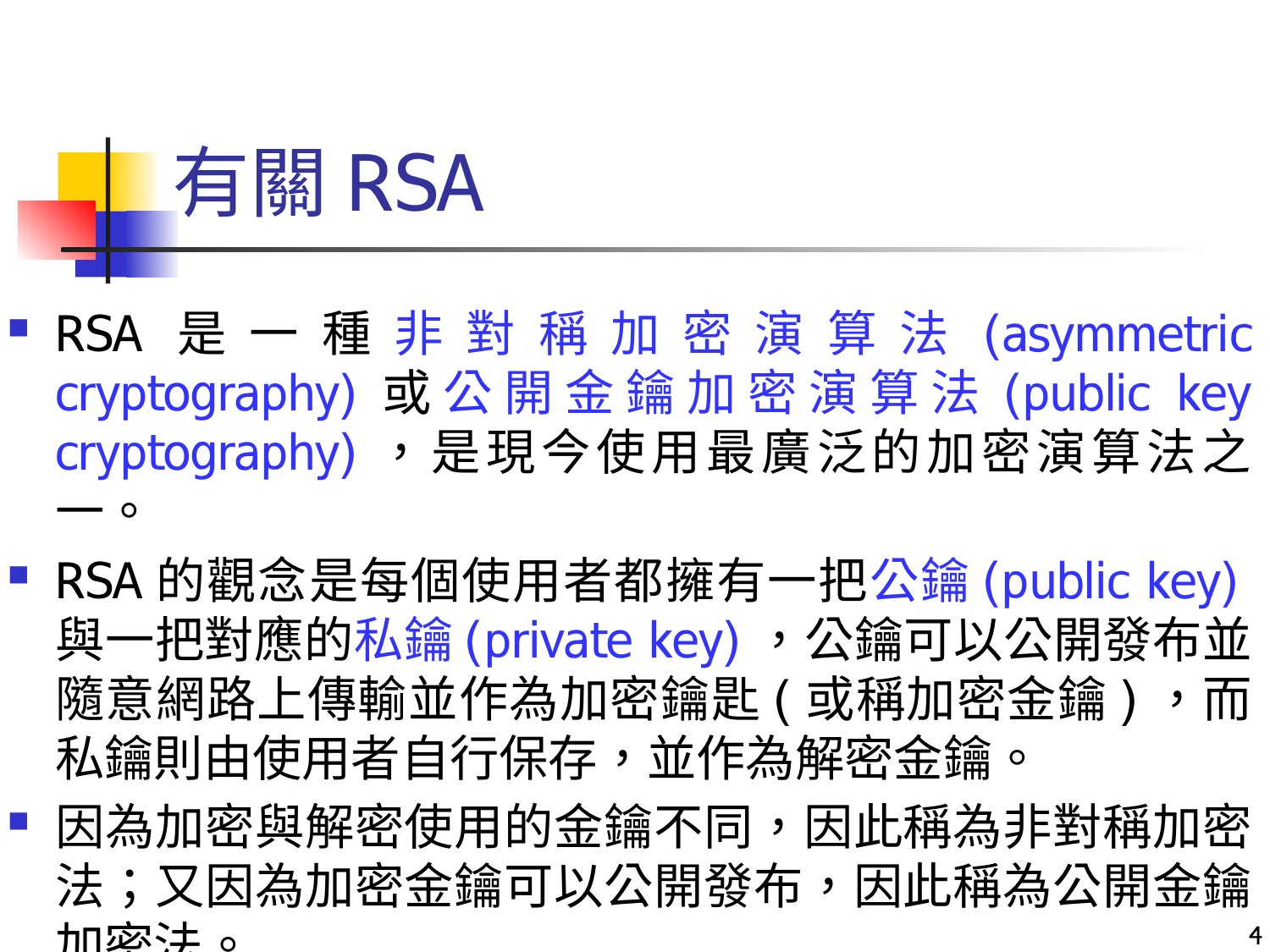

# 有關RSA
RSA是一種非對稱加密演算法(asymmetric cryptography)或公開金鑰加密演算法(public key cryptography)，是現今使用最廣泛的加密演算法之一。
RSA的觀念是每個使用者都擁有一把公鑰(public key)與一把對應的私鑰(private key)，公鑰可以公開發布並隨意網路上傳輸並作為加密鑰匙(或稱加密金鑰)，而私鑰則由使用者自行保存，並作為解密金鑰。
因為加密與解密使用的金鑰不同，因此稱為非對稱加密法；又因為加密金鑰可以公開發布，因此稱為公開金鑰加密法。
4